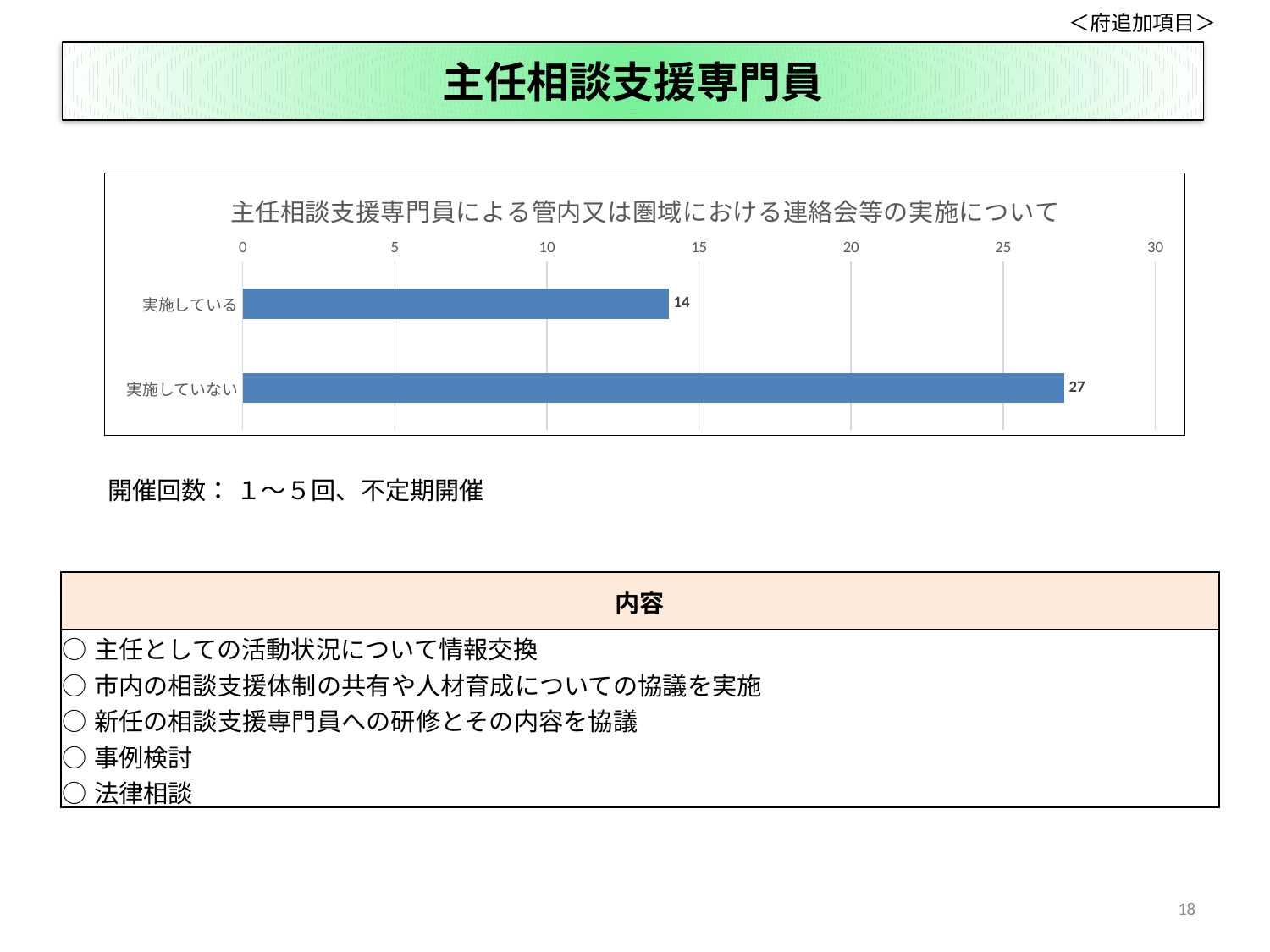

＜府追加項目＞
# 主任相談支援専門員

### Chart: 主任相談支援専門員による管内又は圏域における連絡会等の実施について

| Category | 主任相談支援専門員による管内又は圏域における連絡会等の実施について、教えてください。 |
|---|---|
| 実施している | 14.0 |
| 実施していない | 27.0 |
開催回数： １～５回、不定期開催
| 内容 |
| --- |
| ○主任としての活動状況について情報交換 ○市内の相談支援体制の共有や人材育成についての協議を実施 ○新任の相談支援専門員への研修とその内容を協議 ○事例検討 ○法律相談 |
18